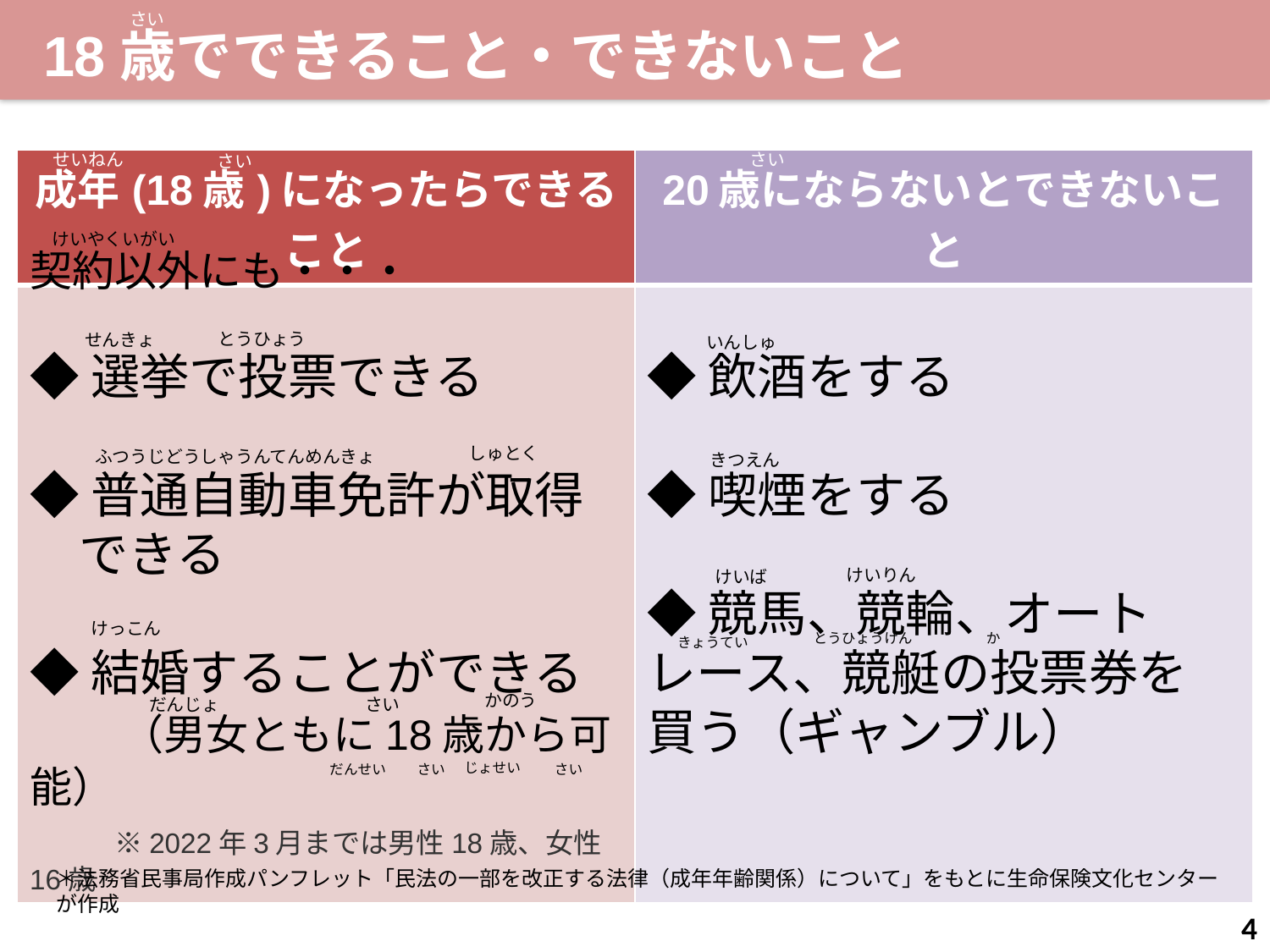

さい
18歳でできること・できないこと
さい
せいねん
さい
| 成年(18歳)になったらできること | 20歳にならないとできないこと |
| --- | --- |
|  |  |
けいやくいがい
契約以外にも・・・

◆選挙で投票できる

◆普通自動車免許が取得
　できる

◆結婚することができる
　　（男女ともに18歳から可能）
　　※2022年3月までは男性18歳、女性16歳

◆飲酒をする

◆喫煙をする

◆競馬、競輪、オートレース、競艇の投票券を買う（ギャンブル）
とうひょう
せんきょ
いんしゅ
しゅとく
ふつうじどうしゃうんてんめんきょ
きつえん
けいりん
けいば
けっこん
か
とうひょうけん
きょうてい
かのう
さい
だんじょ
じょせい
さい
だんせい
さい
＊法務省民事局作成パンフレット「民法の一部を改正する法律（成年年齢関係）について」をもとに生命保険文化センターが作成
4